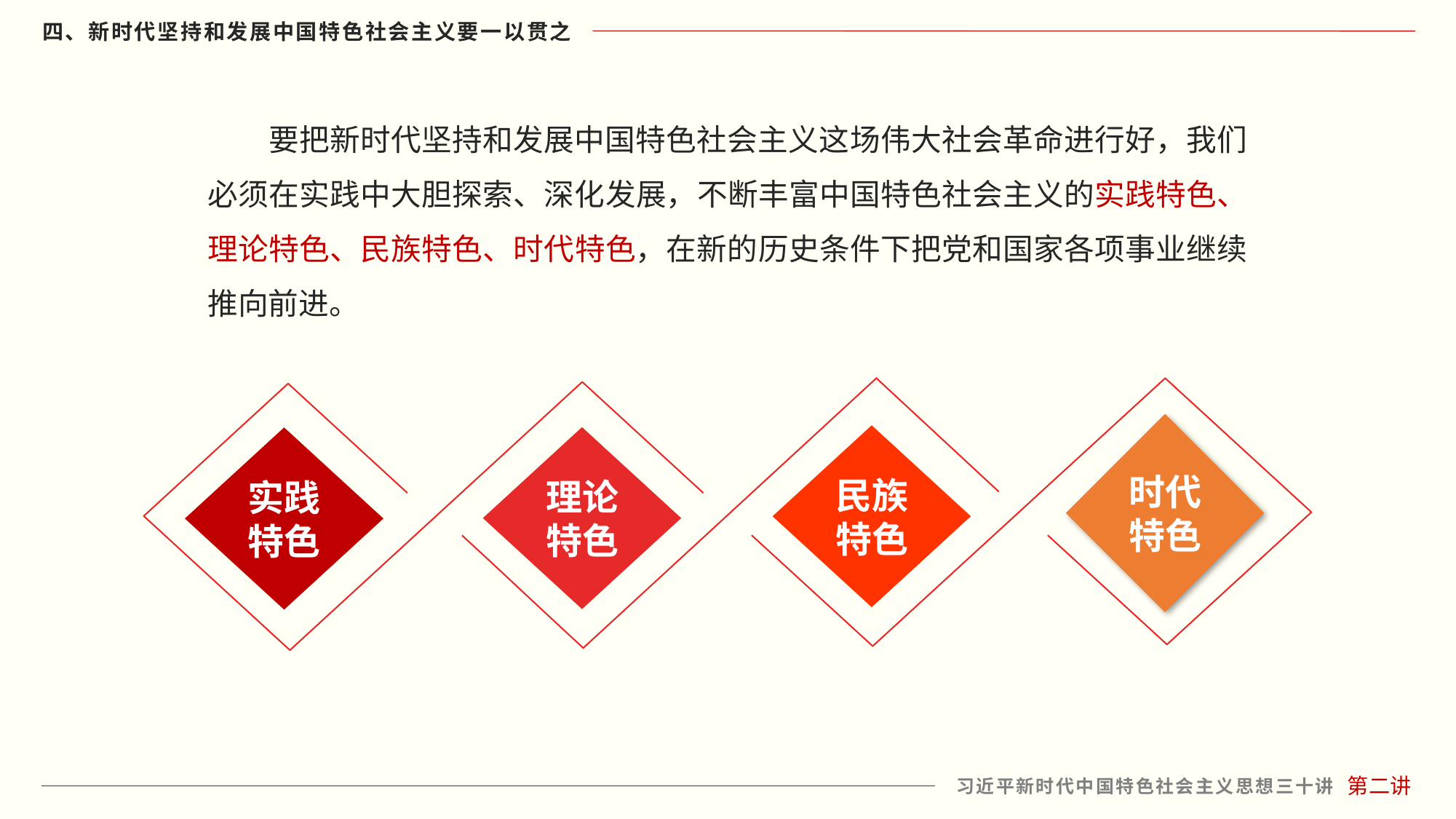

要把新时代坚持和发展中国特色社会主义这场伟大社会革命进行好，我们必须在实践中大胆探索、深化发展，不断丰富中国特色社会主义的实践特色、理论特色、民族特色、时代特色，在新的历史条件下把党和国家各项事业继续推向前进。

理论
特色

民族
特色

实践
特色
时代
特色